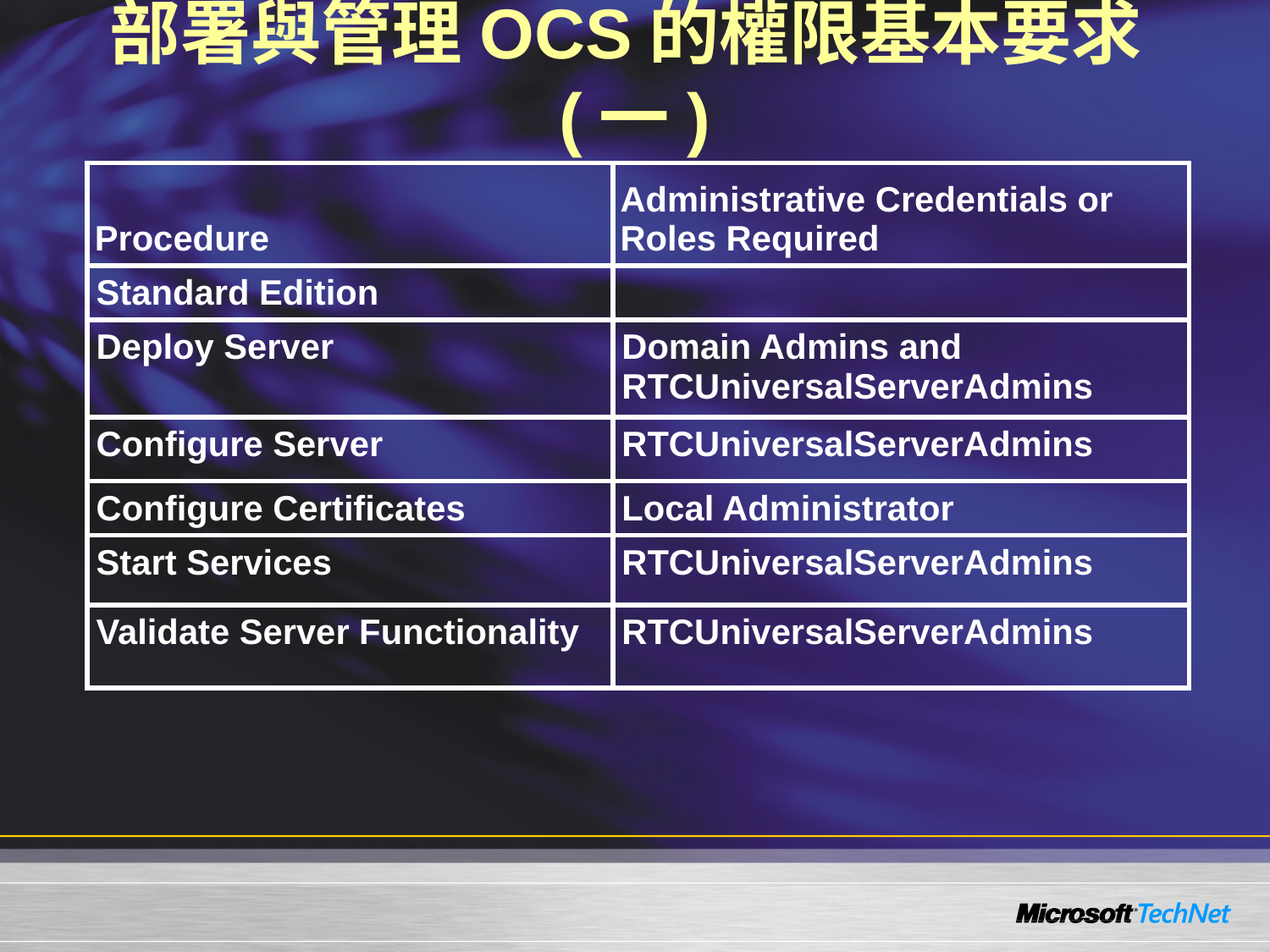

# 部署與管理OCS的權限基本要求(一)
| Procedure | Administrative Credentials or Roles Required |
| --- | --- |
| Standard Edition |  |
| Deploy Server | Domain Admins and RTCUniversalServerAdmins |
| Configure Server | RTCUniversalServerAdmins |
| Configure Certificates | Local Administrator |
| Start Services | RTCUniversalServerAdmins |
| Validate Server Functionality | RTCUniversalServerAdmins |